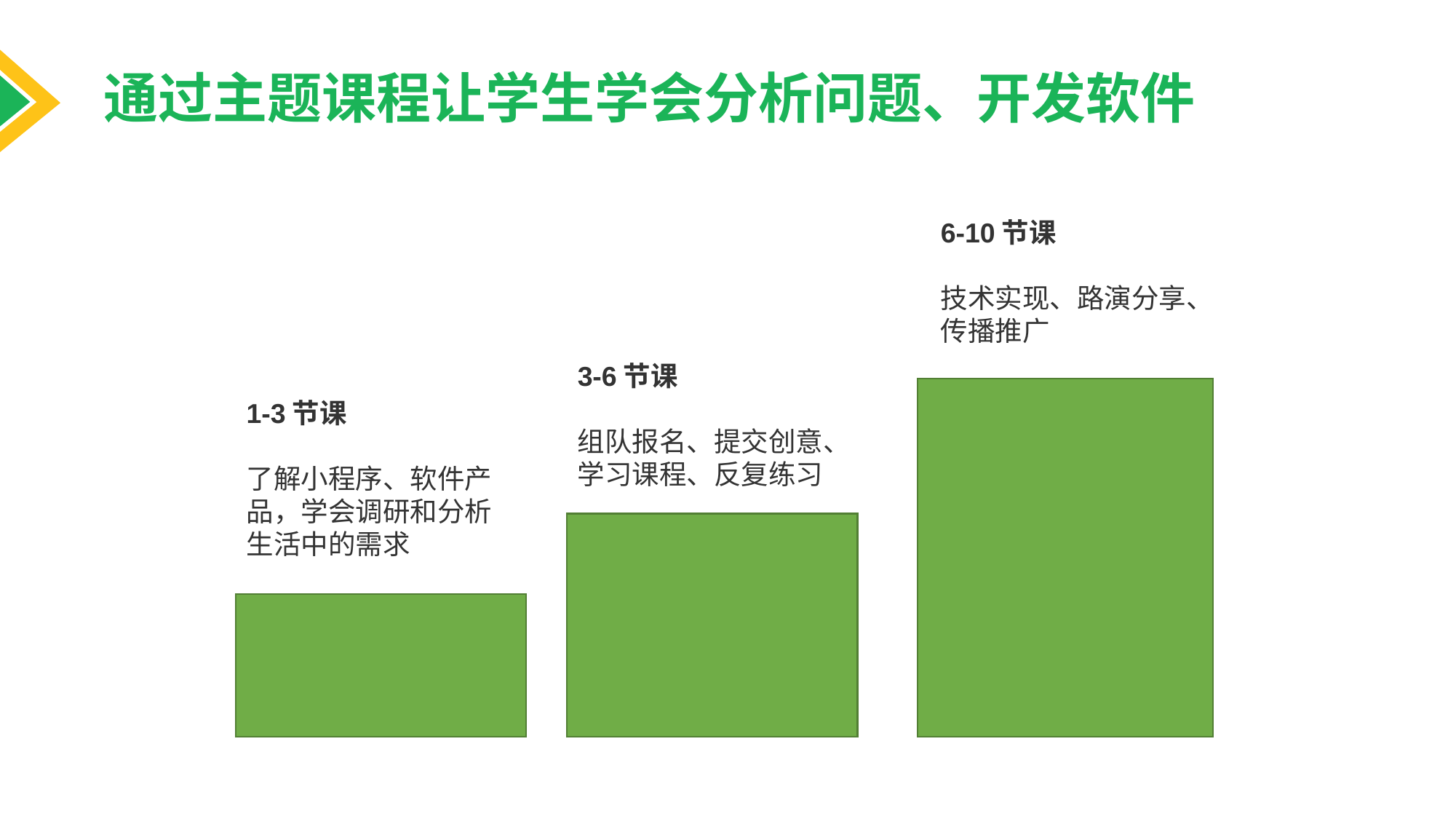

通过主题课程让学生学会分析问题、开发软件

6-10节课

技术实现、路演分享、传播推广
3-6节课

组队报名、提交创意、学习课程、反复练习

1-3节课

了解小程序、软件产品，学会调研和分析生活中的需求